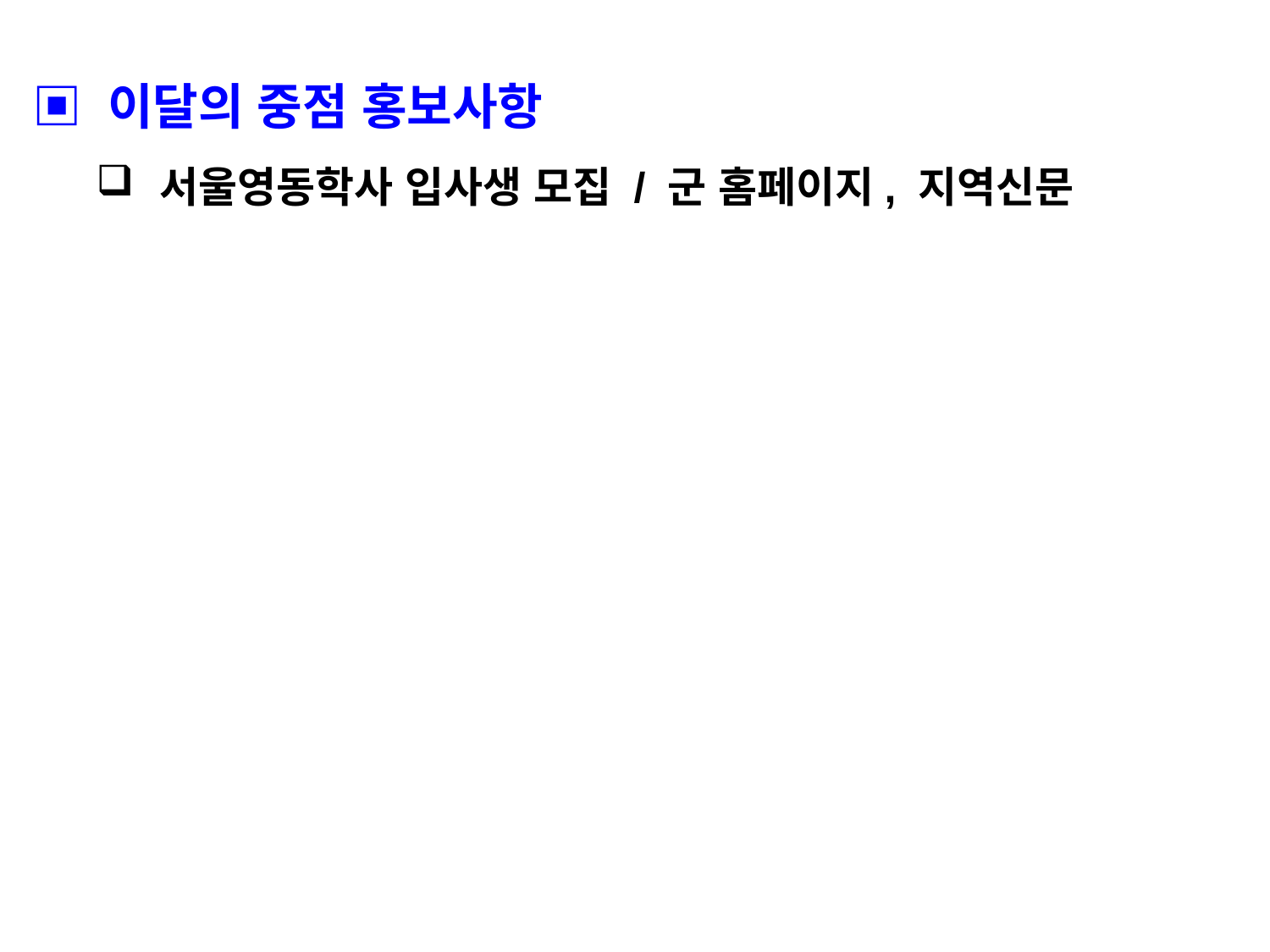

▣ 이달의 중점 홍보사항
서울영동학사 입사생 모집 / 군 홈페이지, 지역신문